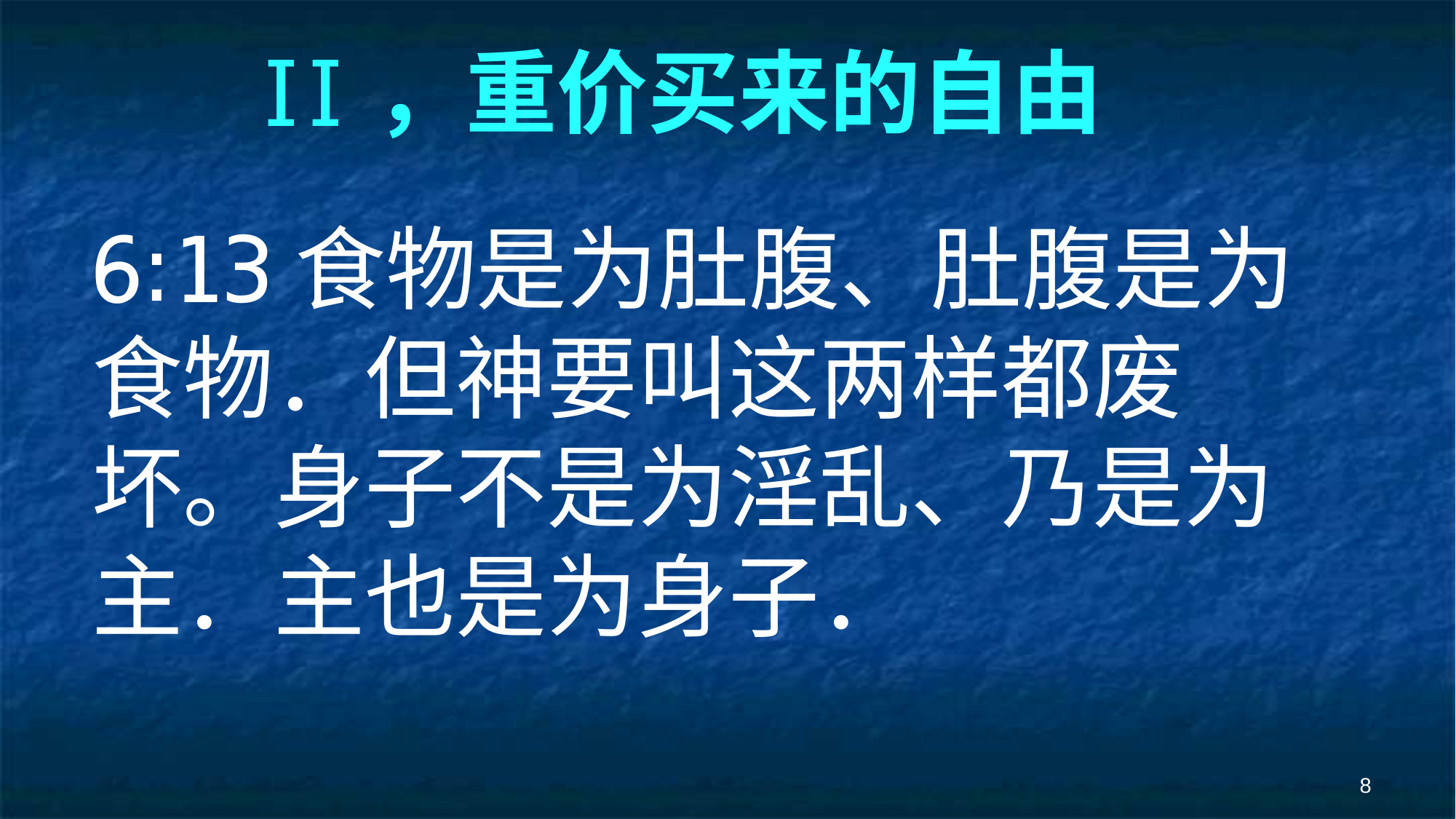

# II，重价买来的自由
6:13食物是为肚腹、肚腹是为食物．但神要叫这两样都废坏。身子不是为淫乱、乃是为主．主也是为身子．
8